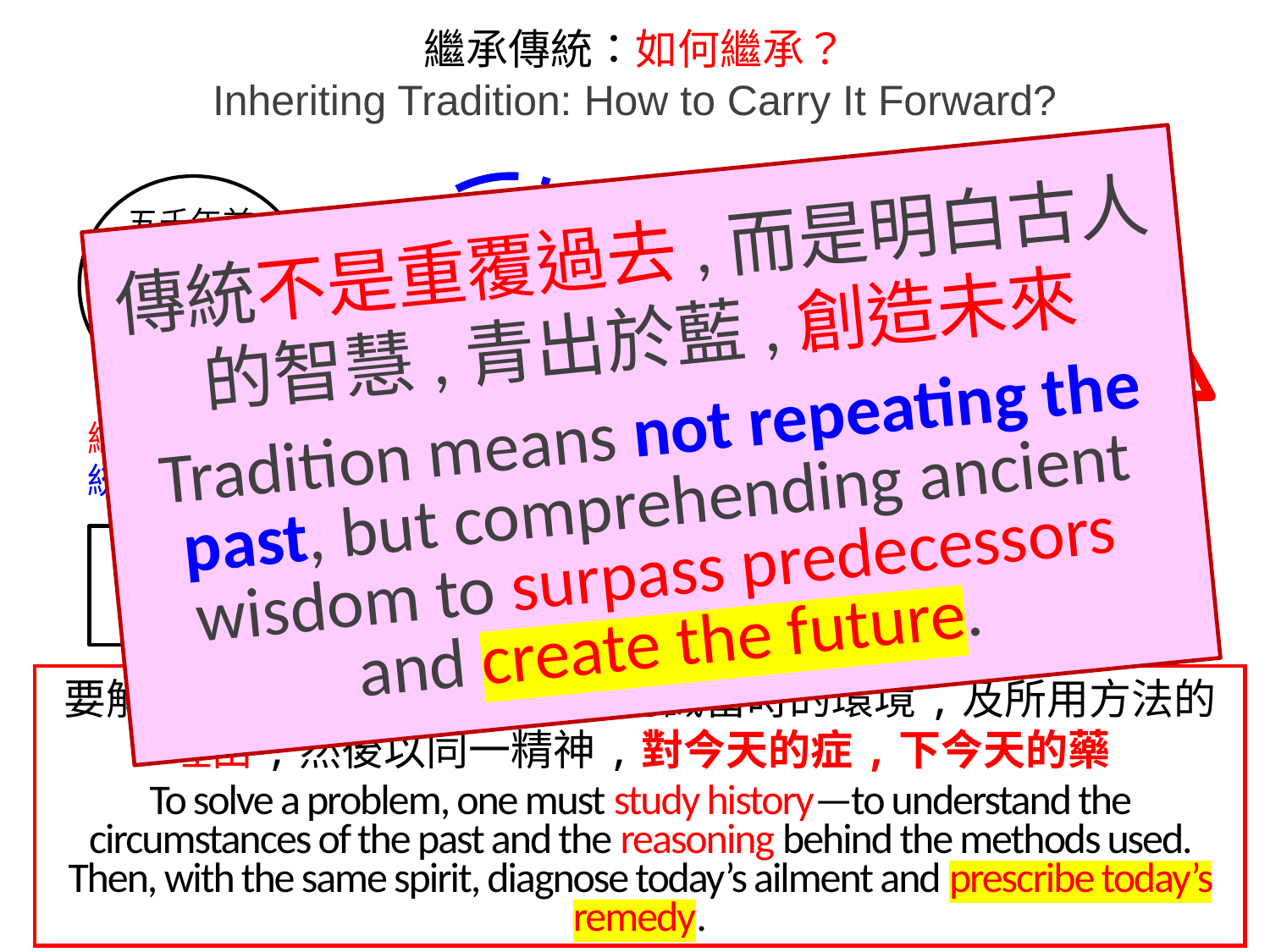

繼承傳統：如何繼承？
Inheriting Tradition: How to Carry It Forward?

今 天
Today

傳統不是重覆過去,而是明白古人的智慧,青出於藍,創造未來
Tradition means not repeating the past, but comprehending ancient wisdom to surpass predecessors
and create the future.

五千年前
Five thousand years ago
五百年前Five hundred years ago
一千年前
A thousand years ago

問題Problem
繼承傳統智慧
？

解決辦法
Solution
要解決問題,就要讀歷史,以認識當時的環境,及所用方法的理由,然後以同一精神,對今天的症,下今天的藥
To solve a problem, one must study history—to understand the circumstances of the past and the reasoning behind the methods used. Then, with the same spirit, diagnose today’s ailment and prescribe today’s remedy.